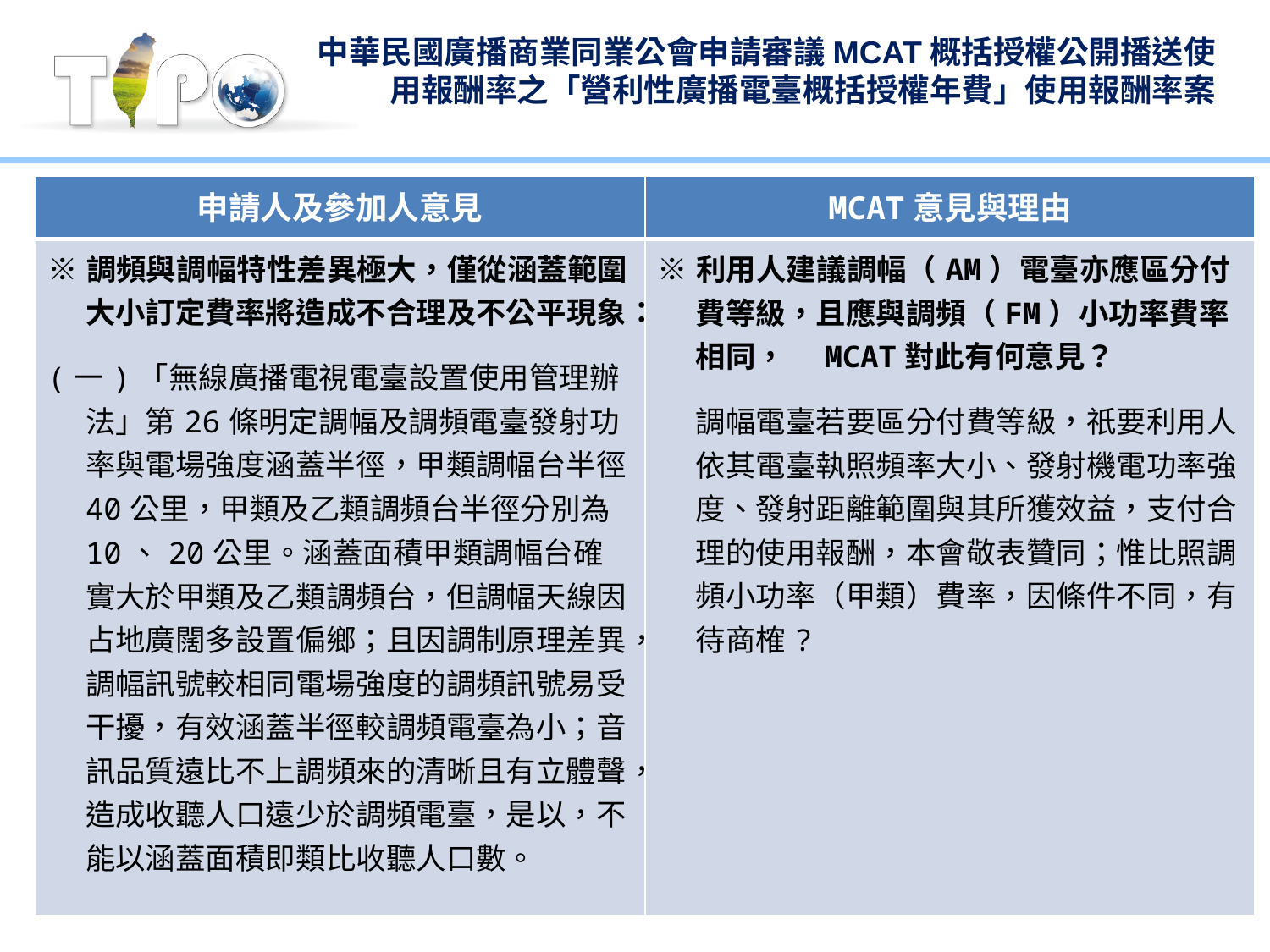

# 中華民國廣播商業同業公會申請審議MCAT概括授權公開播送使用報酬率之「營利性廣播電臺概括授權年費」使用報酬率案
| 申請人及參加人意見 | MCAT意見與理由 |
| --- | --- |
| ※調頻與調幅特性差異極大，僅從涵蓋範圍大小訂定費率將造成不合理及不公平現象： (一)「無線廣播電視電臺設置使用管理辦法」第26條明定調幅及調頻電臺發射功率與電場強度涵蓋半徑，甲類調幅台半徑40公里，甲類及乙類調頻台半徑分別為10、20公里。涵蓋面積甲類調幅台確實大於甲類及乙類調頻台，但調幅天線因占地廣闊多設置偏鄉；且因調制原理差異，調幅訊號較相同電場強度的調頻訊號易受干擾，有效涵蓋半徑較調頻電臺為小；音訊品質遠比不上調頻來的清晰且有立體聲，造成收聽人口遠少於調頻電臺，是以，不能以涵蓋面積即類比收聽人口數。 | ※利用人建議調幅（AM）電臺亦應區分付費等級，且應與調頻（FM）小功率費率相同，　MCAT對此有何意見？ 調幅電臺若要區分付費等級，祇要利用人依其電臺執照頻率大小、發射機電功率強度、發射距離範圍與其所獲效益，支付合理的使用報酬，本會敬表贊同；惟比照調頻小功率（甲類）費率，因條件不同，有待商榷? |
6